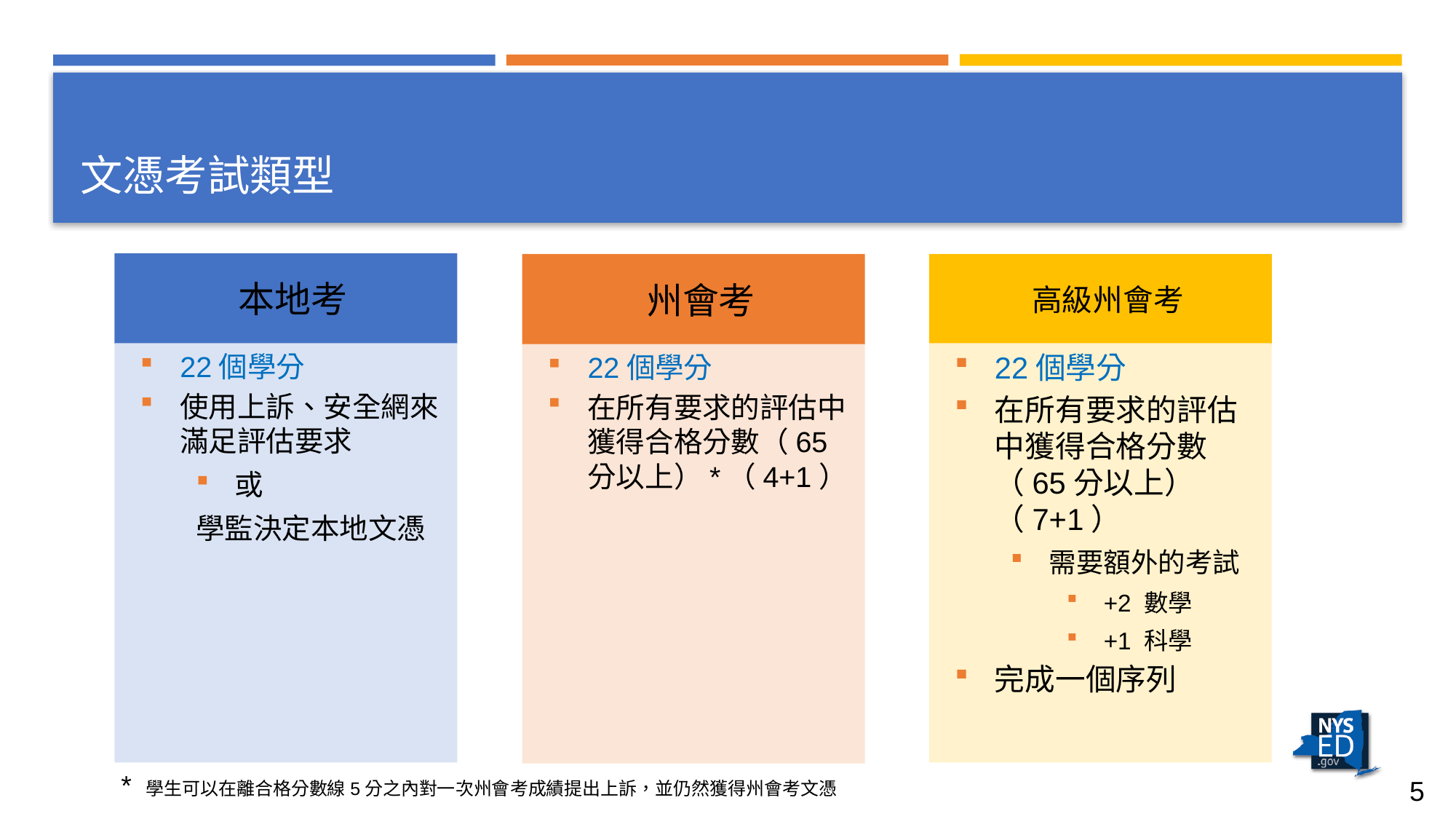

# 文憑考試類型
本地考
州會考
高級州會考
22個學分
使用上訴、安全網來滿足評估要求
或
學監決定本地文憑
22個學分
在所有要求的評估中獲得合格分數（65分以上）（7+1）
需要額外的考試
+2 數學
+1 科學
完成一個序列
22個學分
在所有要求的評估中獲得合格分數（65分以上）*（4+1）
* 學生可以在離合格分數線5分之內對一次州會考成績提出上訴，並仍然獲得州會考文憑